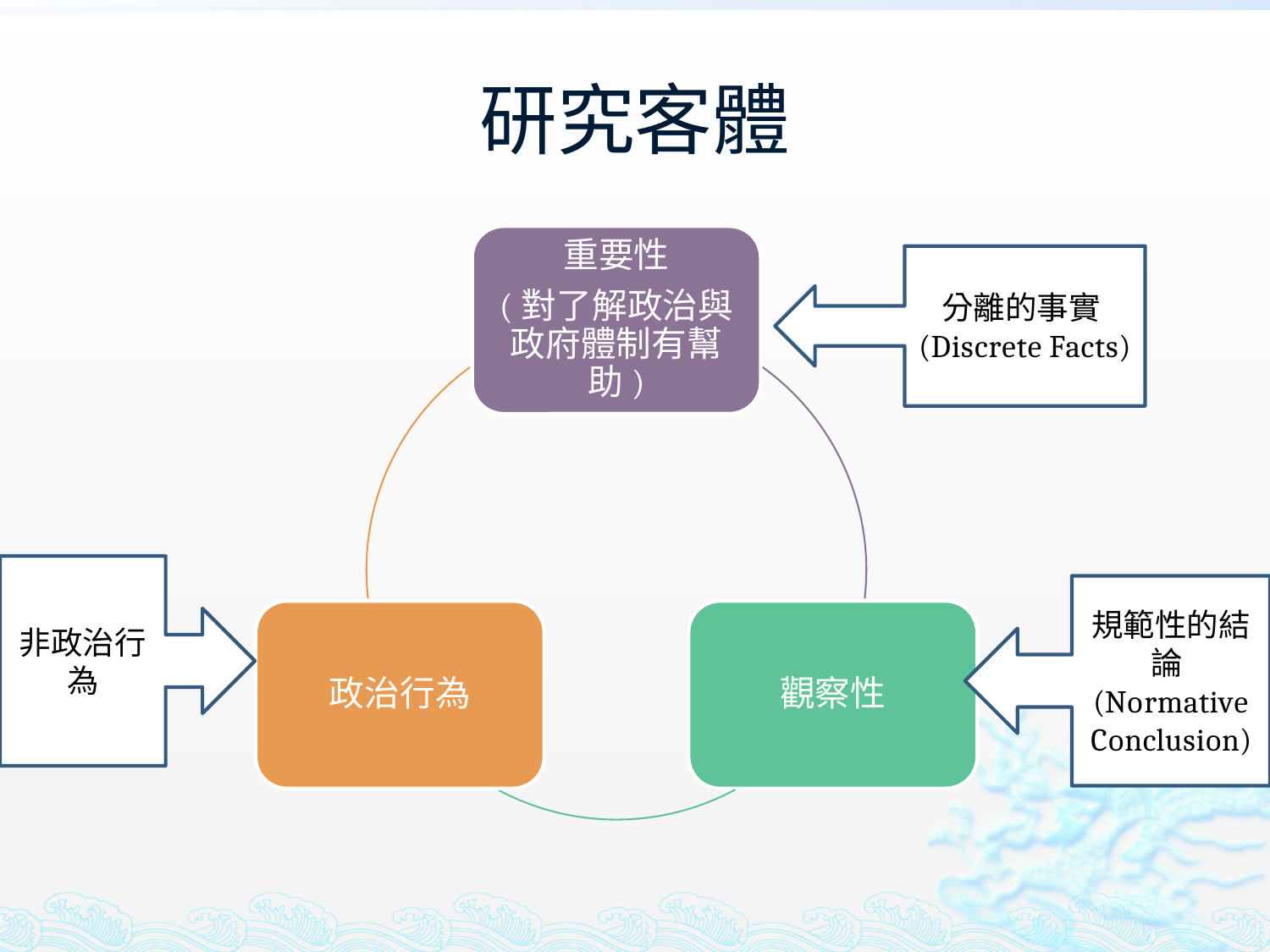

# 研究客體
重要性
(對了解政治與政府體制有幫助)
觀察性
政治行為
分離的事實(Discrete Facts)
非政治行為
規範性的結論(Normative Conclusion)